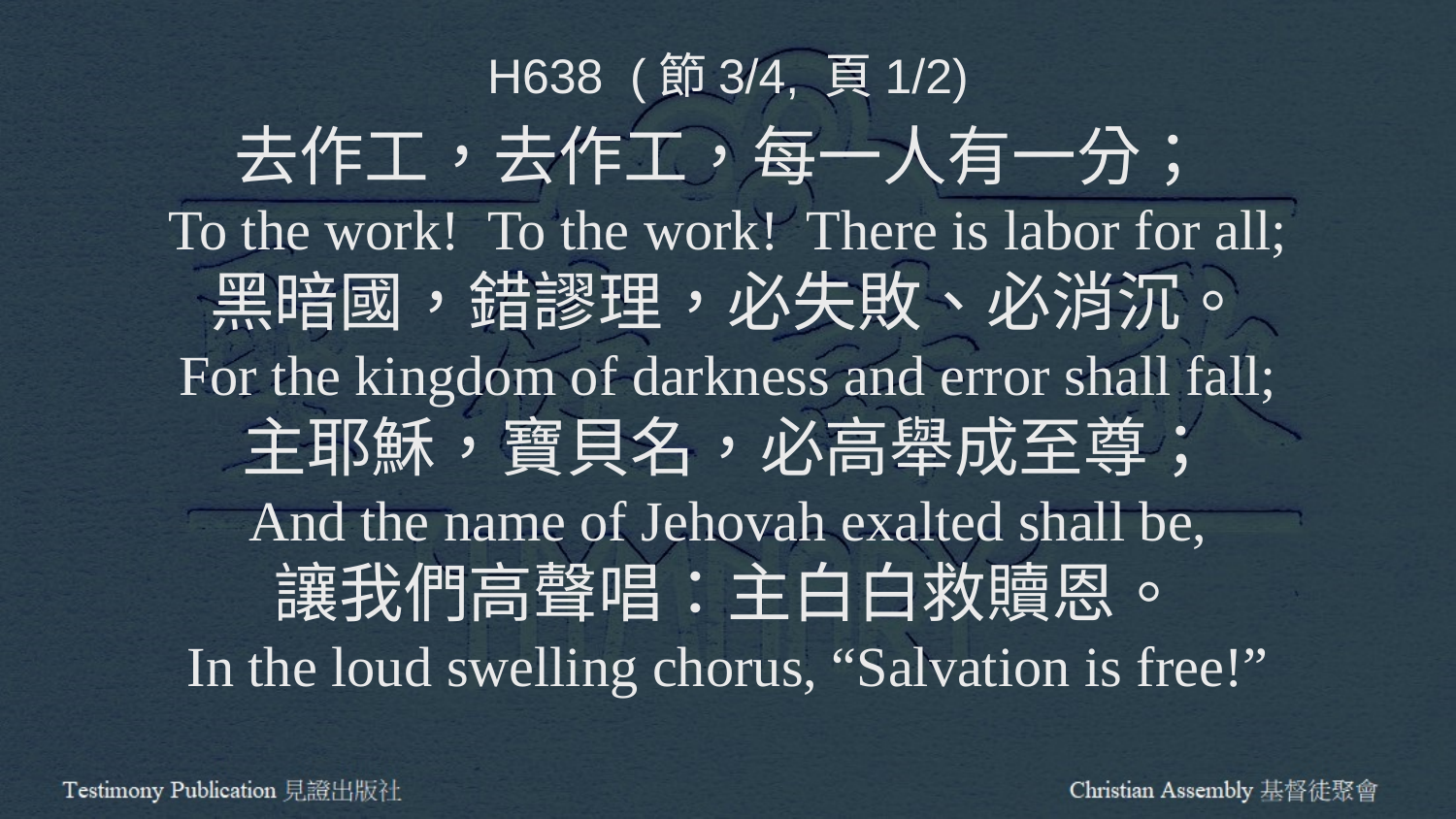

H638  (節3/4, 頁1/2)
去作工，去作工，每一人有一分；
To the work!  To the work!  There is labor for all;
黑暗國，錯謬理，必失敗、必消沉。
For the kingdom of darkness and error shall fall;
主耶穌，寶貝名，必高舉成至尊；
And the name of Jehovah exalted shall be,
讓我們高聲唱：主白白救贖恩。
In the loud swelling chorus, “Salvation is free!”